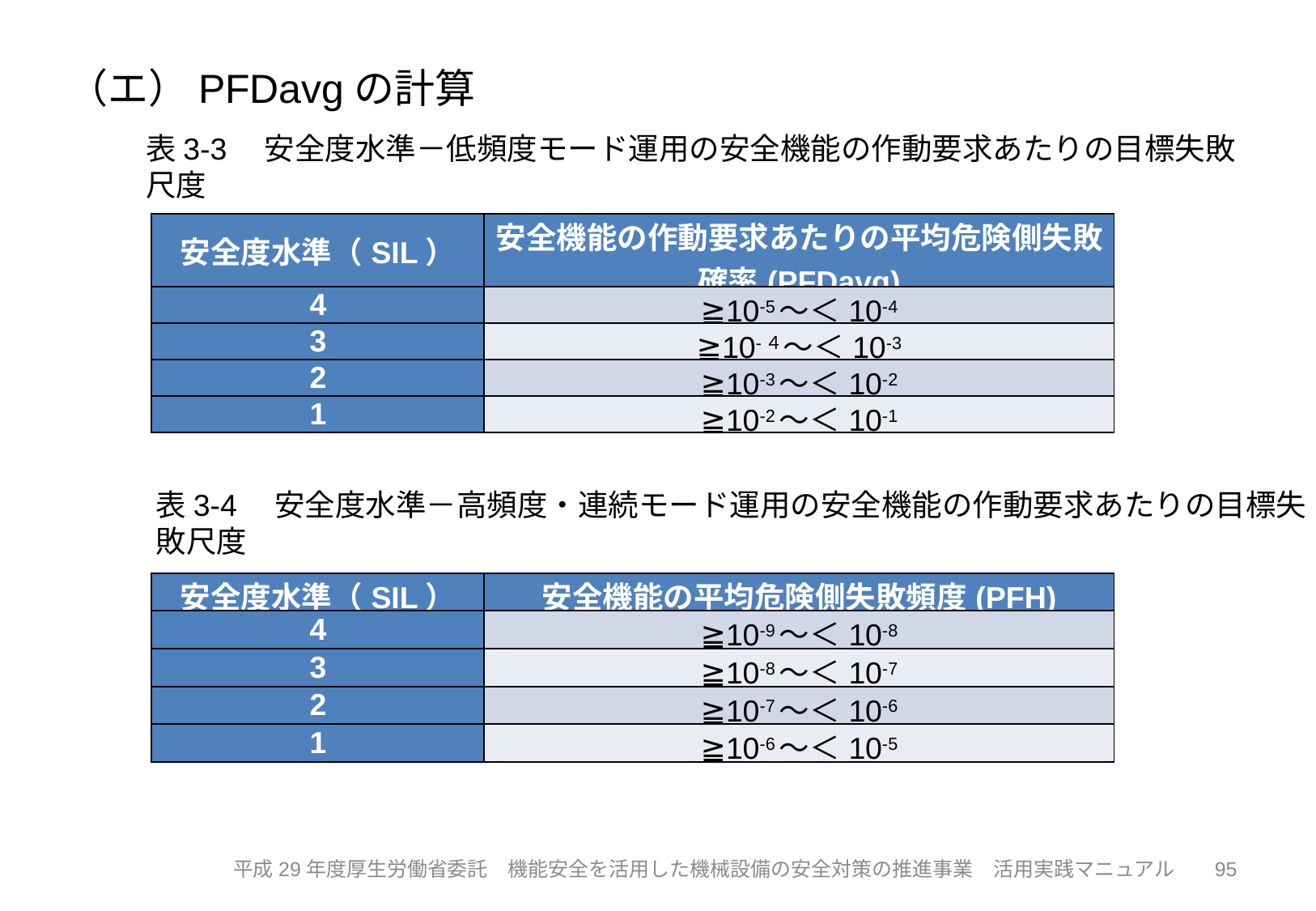

（エ）PFDavgの計算

表3-3　安全度水準－低頻度モード運用の安全機能の作動要求あたりの目標失敗尺度
| 安全度水準（SIL） | 安全機能の作動要求あたりの平均危険側失敗確率(PFDavg) |
| --- | --- |
| 4 | ≧10-5～＜10-4 |
| 3 | ≧10-４～＜10-3 |
| 2 | ≧10-3～＜10-2 |
| 1 | ≧10-2～＜10-1 |

表3-4　安全度水準－高頻度・連続モード運用の安全機能の作動要求あたりの目標失敗尺度
| 安全度水準（SIL） | 安全機能の平均危険側失敗頻度(PFH) |
| --- | --- |
| 4 | ≧10-9～＜10-8 |
| 3 | ≧10-8～＜10-7 |
| 2 | ≧10-7～＜10-6 |
| 1 | ≧10-6～＜10-5 |
95
平成29年度厚生労働省委託　機能安全を活用した機械設備の安全対策の推進事業　活用実践マニュアル